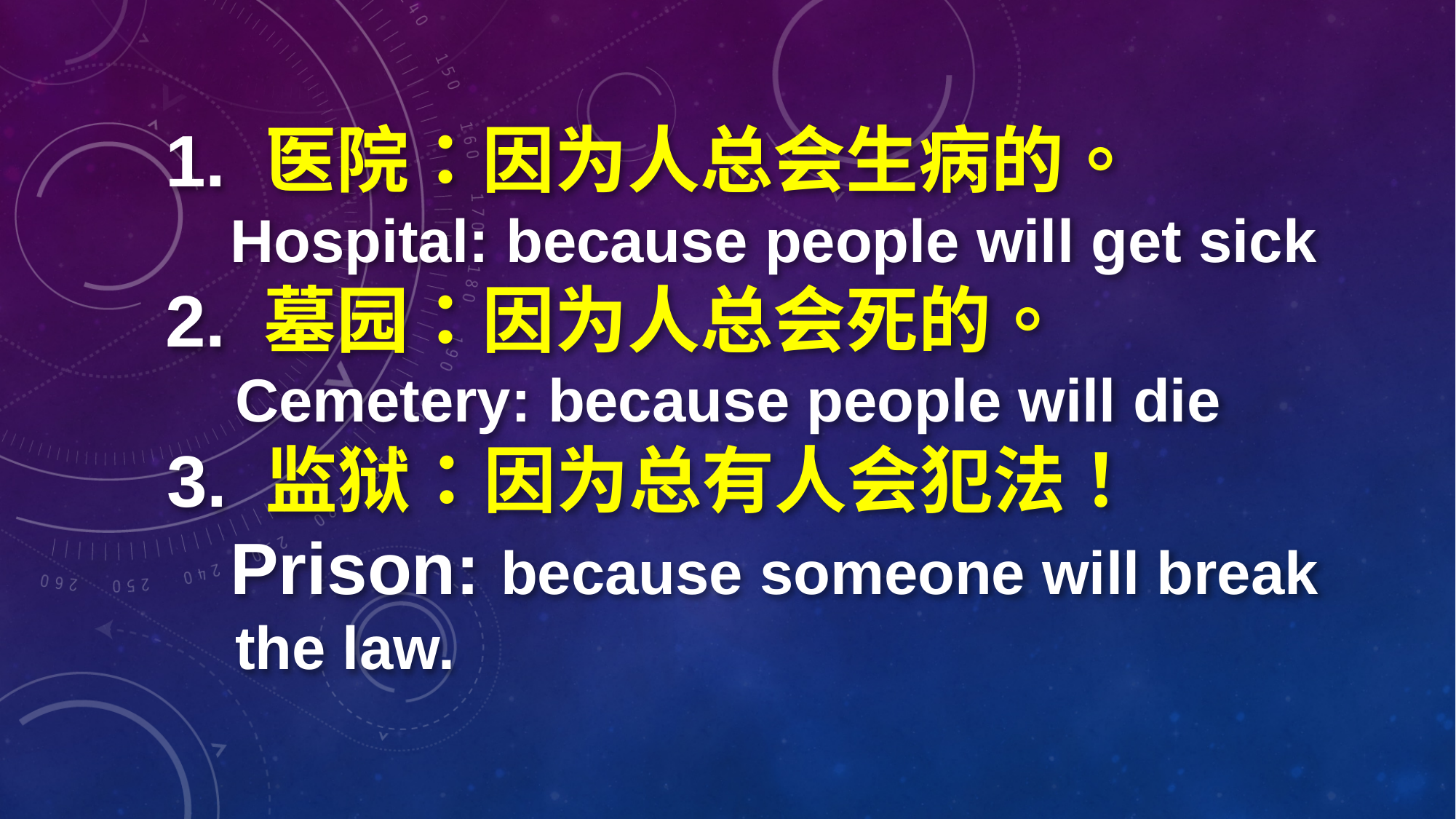

1. 医院：因为人总会生病的。
Hospital: because people will get sick
2. 墓园：因为人总会死的。
Cemetery: because people will die
3. 监狱：因为总有人会犯法！
Prison: because someone will break the law.